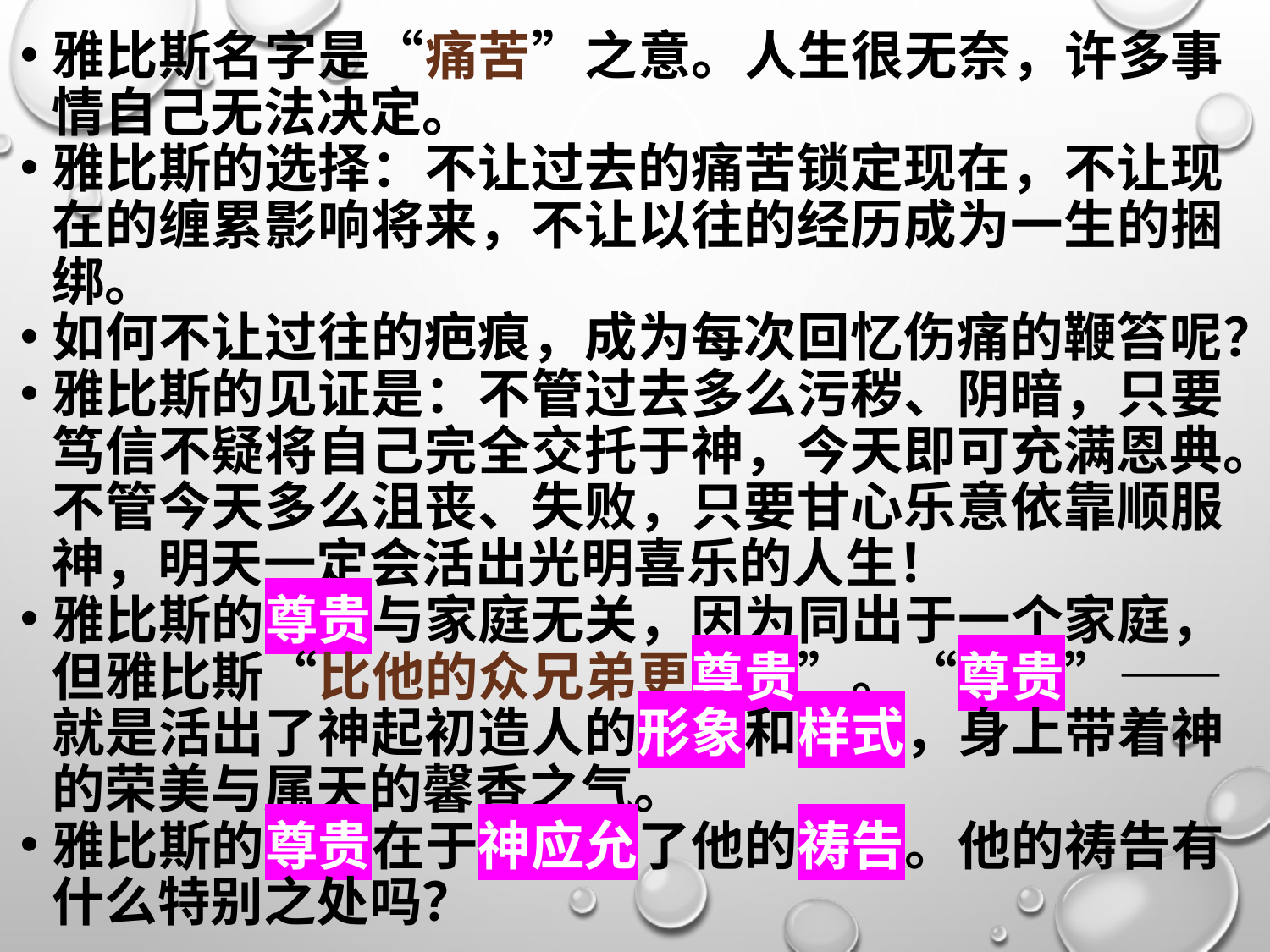

雅比斯名字是“痛苦”之意。人生很无奈，许多事情自己无法决定。
雅比斯的选择：不让过去的痛苦锁定现在，不让现在的缠累影响将来，不让以往的经历成为一生的捆绑。
如何不让过往的疤痕，成为每次回忆伤痛的鞭笞呢？
雅比斯的见证是：不管过去多么污秽、阴暗，只要笃信不疑将自己完全交托于神，今天即可充满恩典。不管今天多么沮丧、失败，只要甘心乐意依靠顺服神，明天一定会活出光明喜乐的人生！
雅比斯的尊贵与家庭无关，因为同出于一个家庭，但雅比斯“比他的众兄弟更尊贵”。“尊贵”——就是活出了神起初造人的形象和样式，身上带着神的荣美与属天的馨香之气。
雅比斯的尊贵在于神应允了他的祷告。他的祷告有什么特别之处吗？